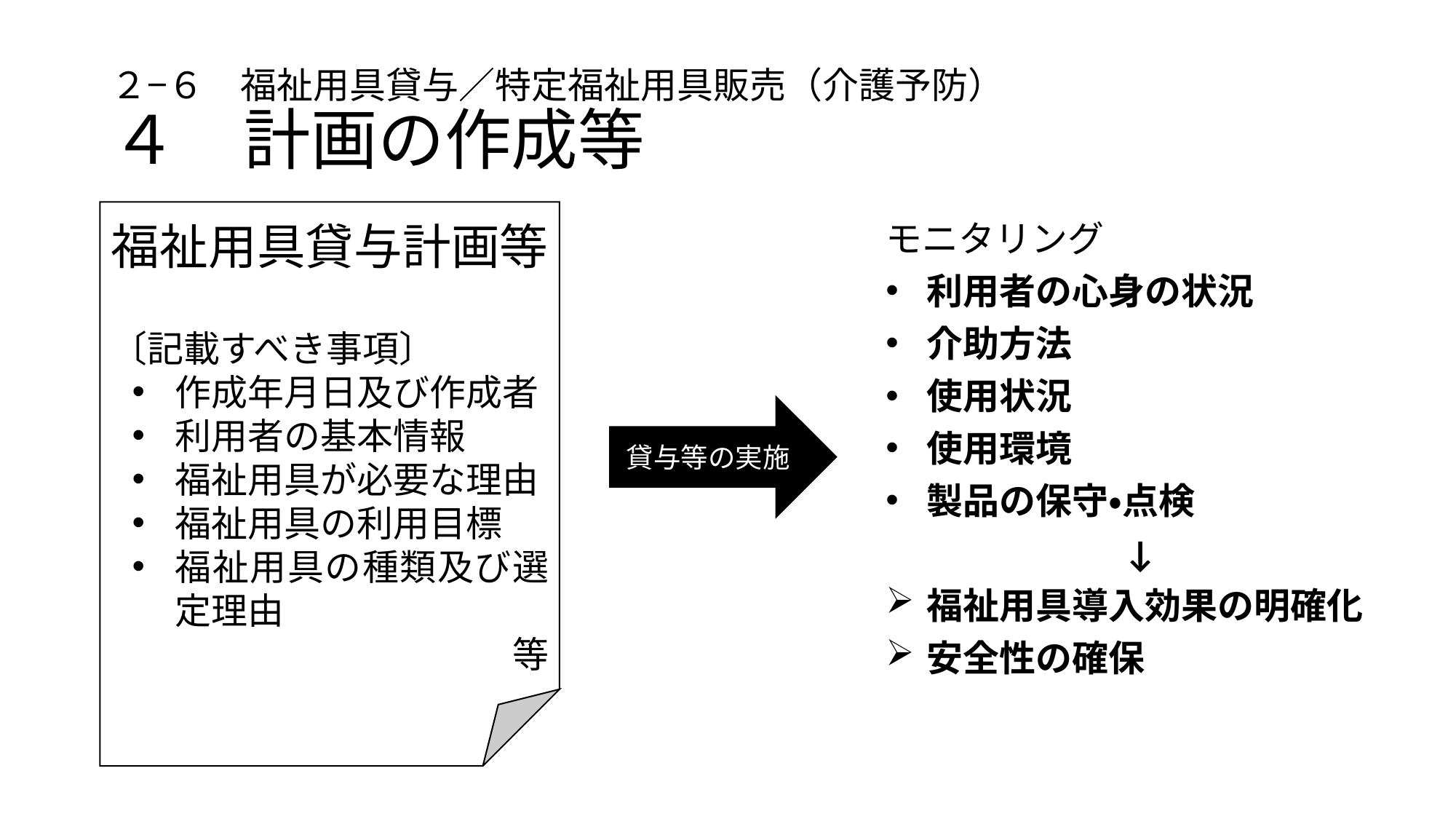

# ２−６　福祉用具貸与／特定福祉用具販売（介護予防） ４　計画の作成等
福祉用具貸与計画等

〔記載すべき事項〕
作成年月日及び作成者
利用者の基本情報
福祉用具が必要な理由
福祉用具の利用目標
福祉用具の種類及び選定理由
等
モニタリング
利用者の心身の状況
介助方法
使用状況
使用環境
製品の保守・点検
↓
福祉用具導入効果の明確化
安全性の確保

貸与等の実施